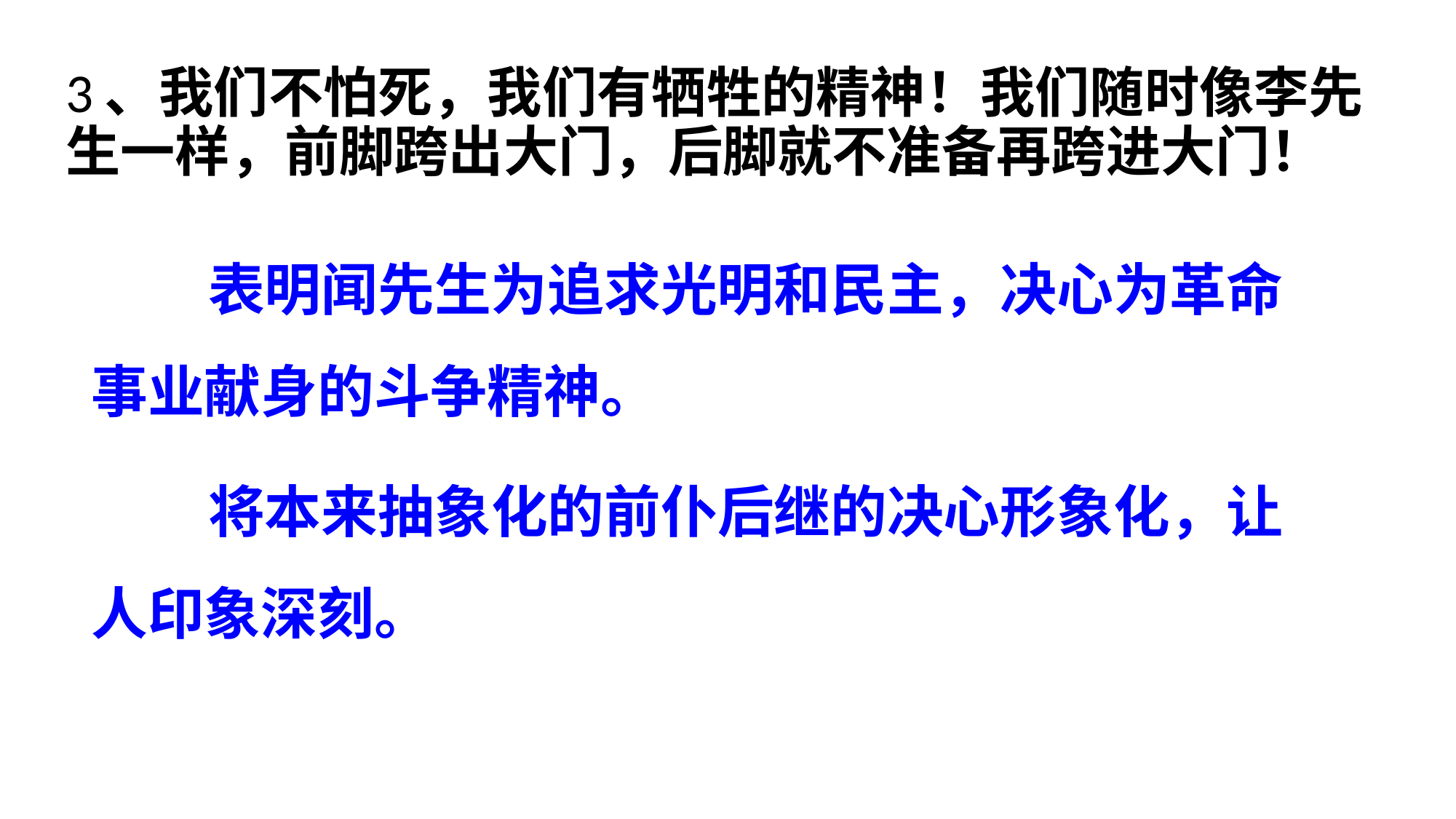

# 3、我们不怕死，我们有牺牲的精神！我们随时像李先生一样，前脚跨出大门，后脚就不准备再跨进大门！
        表明闻先生为追求光明和民主，决心为革命事业献身的斗争精神。
        将本来抽象化的前仆后继的决心形象化，让人印象深刻。